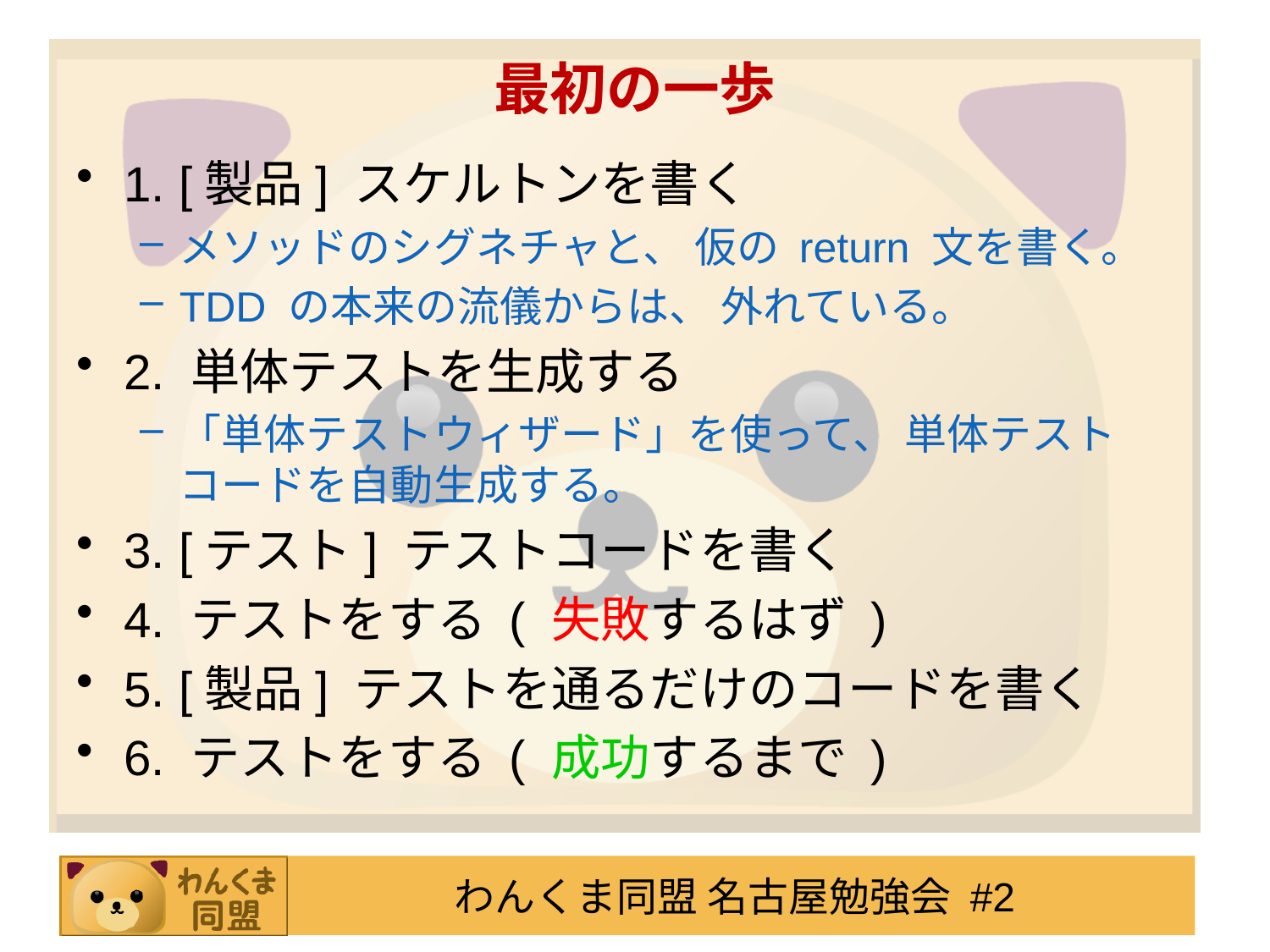

最初の一歩
1. [製品] スケルトンを書く
メソッドのシグネチャと、 仮の return 文を書く。
TDD の本来の流儀からは、 外れている。
2. 単体テストを生成する
「単体テストウィザード」を使って、 単体テストコードを自動生成する。
3. [テスト] テストコードを書く
4. テストをする ( 失敗するはず )
5. [製品] テストを通るだけのコードを書く
6. テストをする ( 成功するまで )